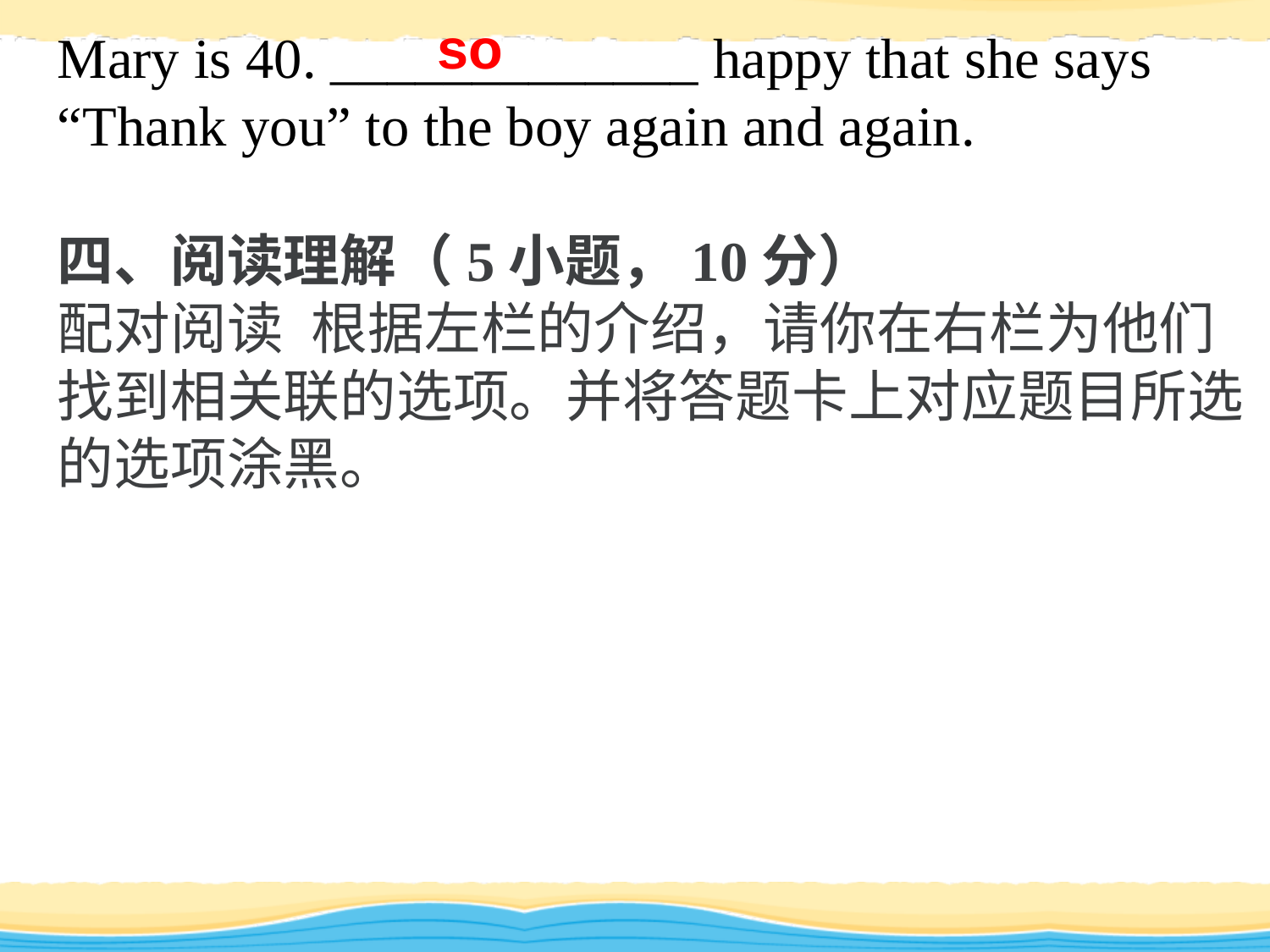

so
Mary is 40. _____________ happy that she says “Thank you” to the boy again and again.

四、阅读理解（5小题，10分）
配对阅读	根据左栏的介绍，请你在右栏为他们找到相关联的选项。并将答题卡上对应题目所选的选项涂黑。